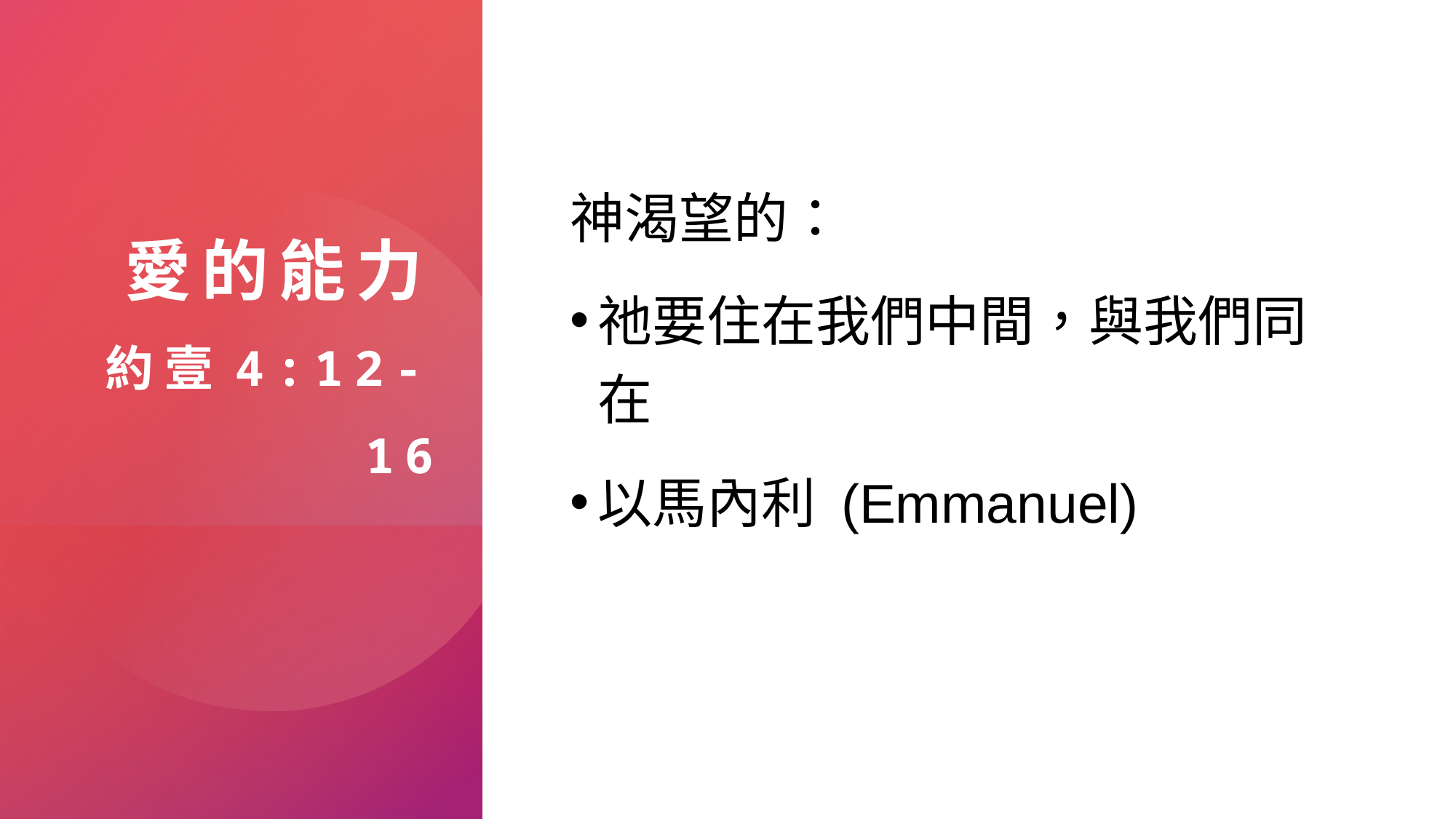

# 愛的能力 約壹4:12-16

神渴望的：
祂要住在我們中間，與我們同在
以馬內利 (Emmanuel)